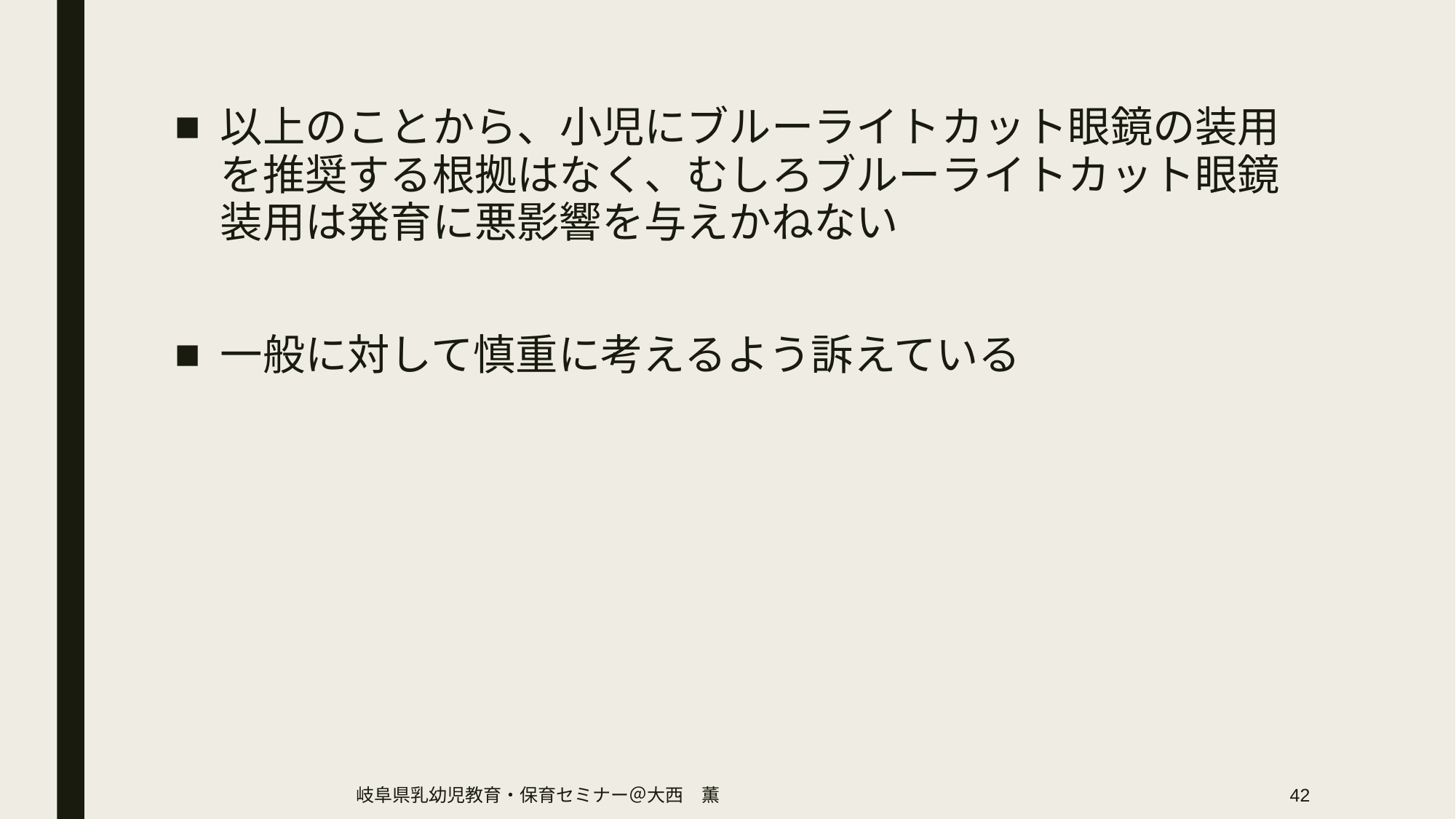

以上のことから、小児にブルーライトカット眼鏡の装用を推奨する根拠はなく、むしろブルーライトカット眼鏡装用は発育に悪影響を与えかねない

一般に対して慎重に考えるよう訴えている
岐阜県乳幼児教育・保育セミナー＠大西　薫
42